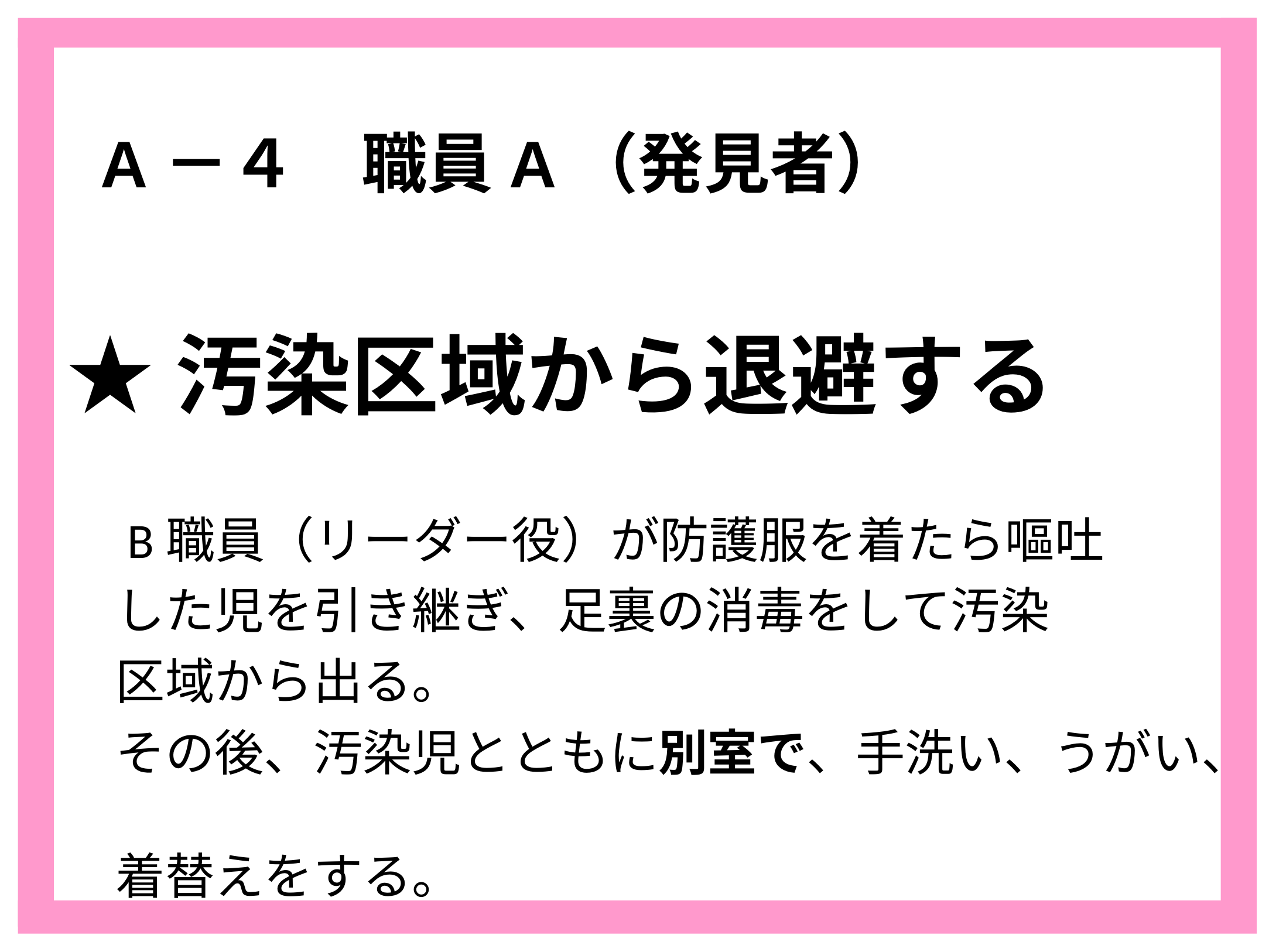

A－４　職員A（発見者）
★汚染区域から退避する

　B職員（リーダー役）が防護服を着たら嘔吐
　した児を引き継ぎ、足裏の消毒をして汚染
　区域から出る。
　その後、汚染児とともに別室で、手洗い、うがい、
　着替えをする。